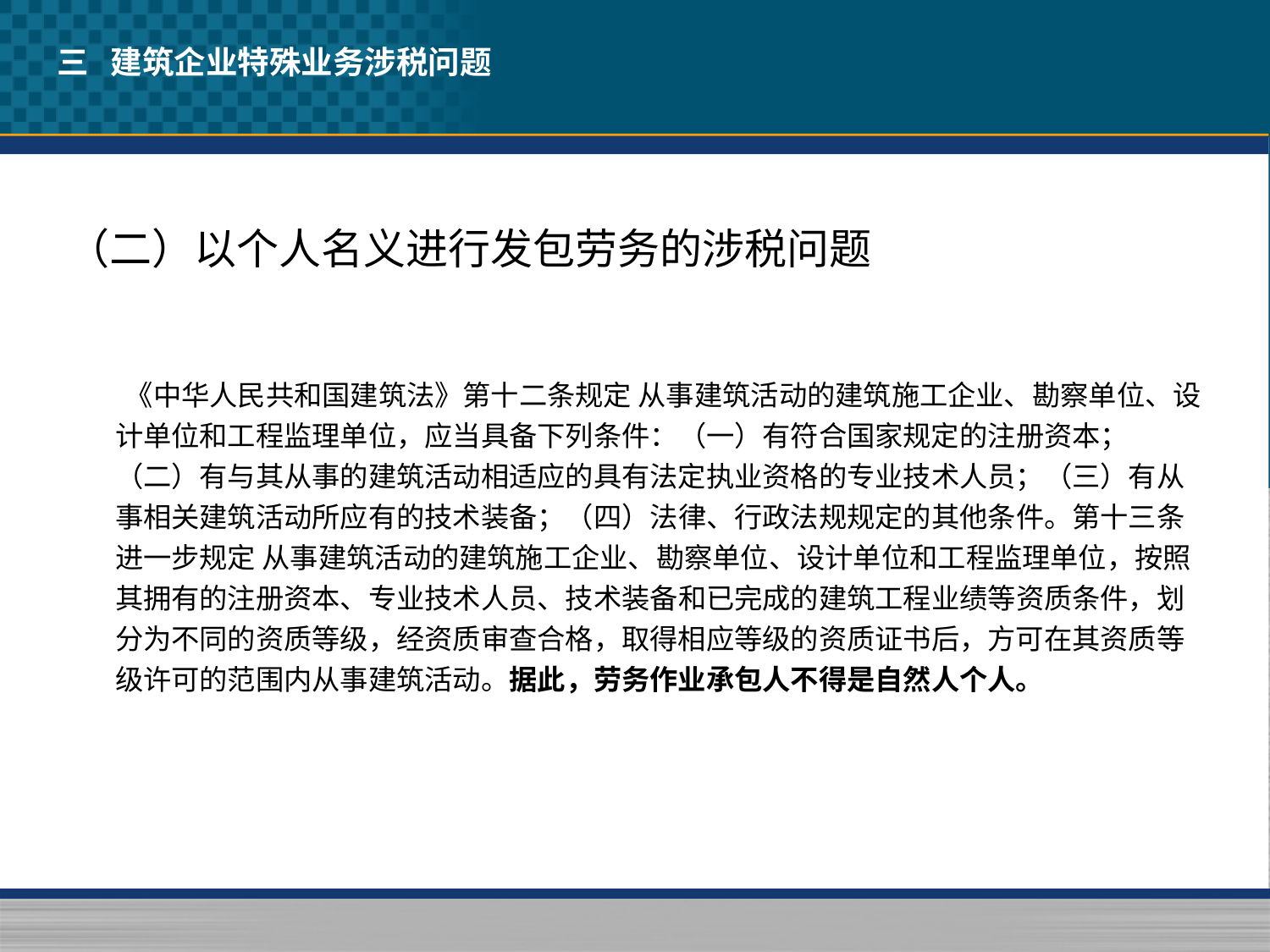

三   建筑企业特殊业务涉税问题
（二）以个人名义进行发包劳务的涉税问题

        《中华人民共和国建筑法》第十二条规定 从事建筑活动的建筑施工企业、勘察单位、设计单位和工程监理单位，应当具备下列条件：（一）有符合国家规定的注册资本；（二）有与其从事的建筑活动相适应的具有法定执业资格的专业技术人员；（三）有从事相关建筑活动所应有的技术装备；（四）法律、行政法规规定的其他条件。第十三条进一步规定 从事建筑活动的建筑施工企业、勘察单位、设计单位和工程监理单位，按照其拥有的注册资本、专业技术人员、技术装备和已完成的建筑工程业绩等资质条件，划分为不同的资质等级，经资质审查合格，取得相应等级的资质证书后，方可在其资质等级许可的范围内从事建筑活动。据此，劳务作业承包人不得是自然人个人。